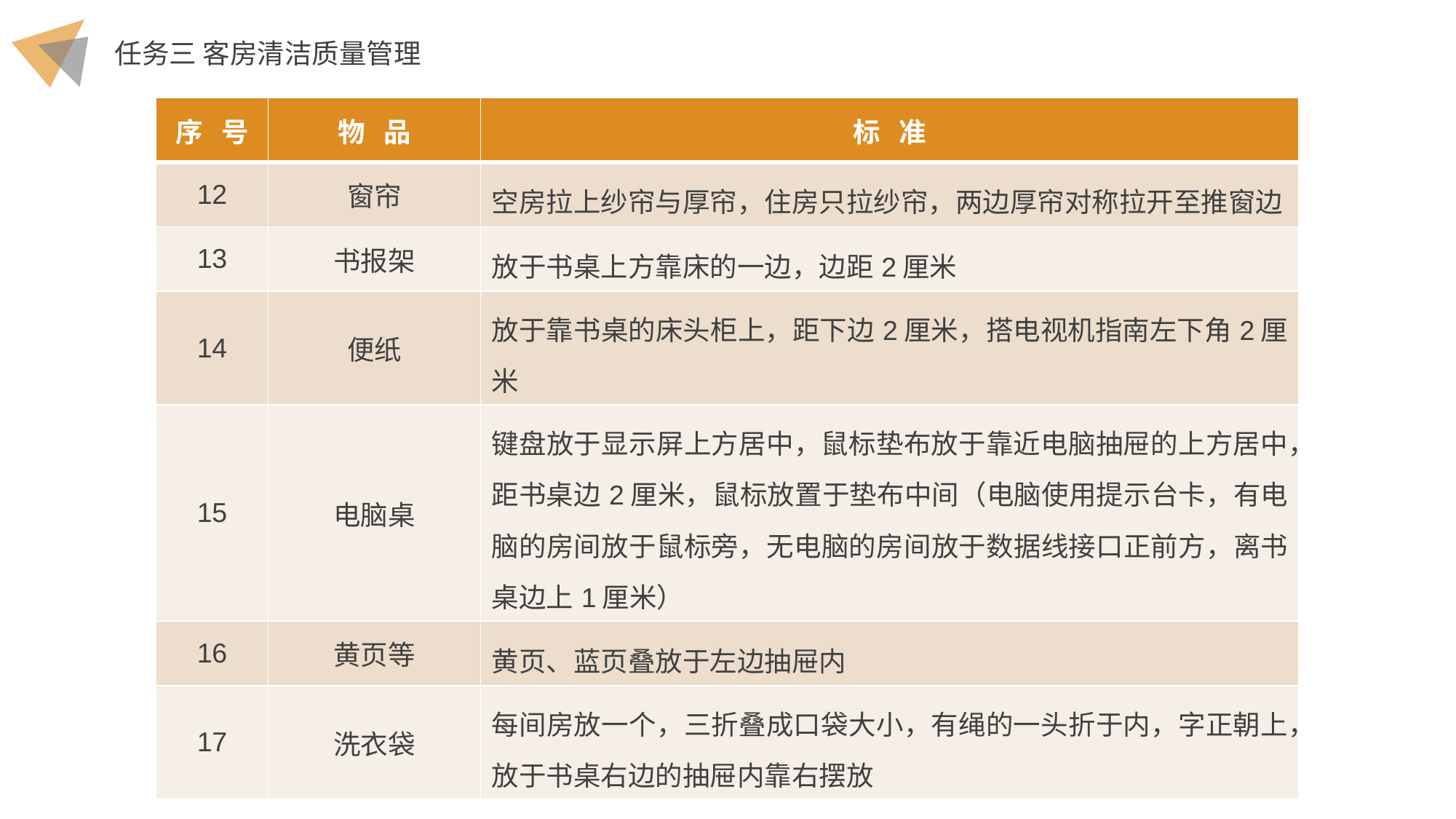

| 序 号 | 物 品 | 标 准 |
| --- | --- | --- |
| 12 | 窗帘 | 空房拉上纱帘与厚帘，住房只拉纱帘，两边厚帘对称拉开至推窗边 |
| 13 | 书报架 | 放于书桌上方靠床的一边，边距2厘米 |
| 14 | 便纸 | 放于靠书桌的床头柜上，距下边2厘米，搭电视机指南左下角2厘米 |
| 15 | 电脑桌 | 键盘放于显示屏上方居中，鼠标垫布放于靠近电脑抽屉的上方居中，距书桌边2厘米，鼠标放置于垫布中间（电脑使用提示台卡，有电脑的房间放于鼠标旁，无电脑的房间放于数据线接口正前方，离书桌边上1厘米） |
| 16 | 黄页等 | 黄页、蓝页叠放于左边抽屉内 |
| 17 | 洗衣袋 | 每间房放一个，三折叠成口袋大小，有绳的一头折于内，字正朝上，放于书桌右边的抽屉内靠右摆放 |